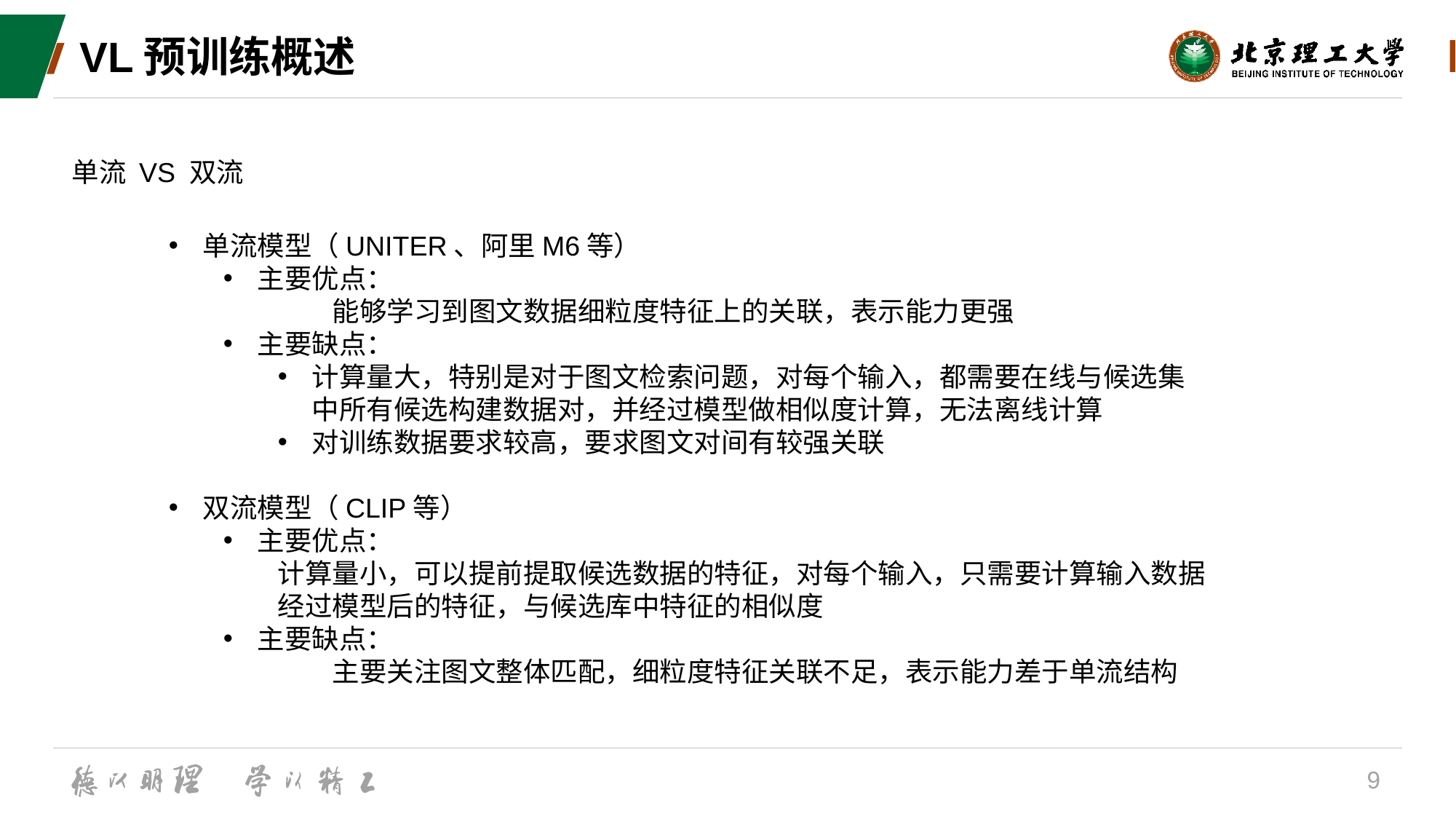

# VL预训练概述
单流 VS 双流
单流模型（UNITER、阿里M6等）
主要优点：
	能够学习到图文数据细粒度特征上的关联，表示能力更强
主要缺点：
计算量大，特别是对于图文检索问题，对每个输入，都需要在线与候选集中所有候选构建数据对，并经过模型做相似度计算，无法离线计算
对训练数据要求较高，要求图文对间有较强关联

双流模型（CLIP等）
主要优点：
计算量小，可以提前提取候选数据的特征，对每个输入，只需要计算输入数据经过模型后的特征，与候选库中特征的相似度
主要缺点：
	主要关注图文整体匹配，细粒度特征关联不足，表示能力差于单流结构